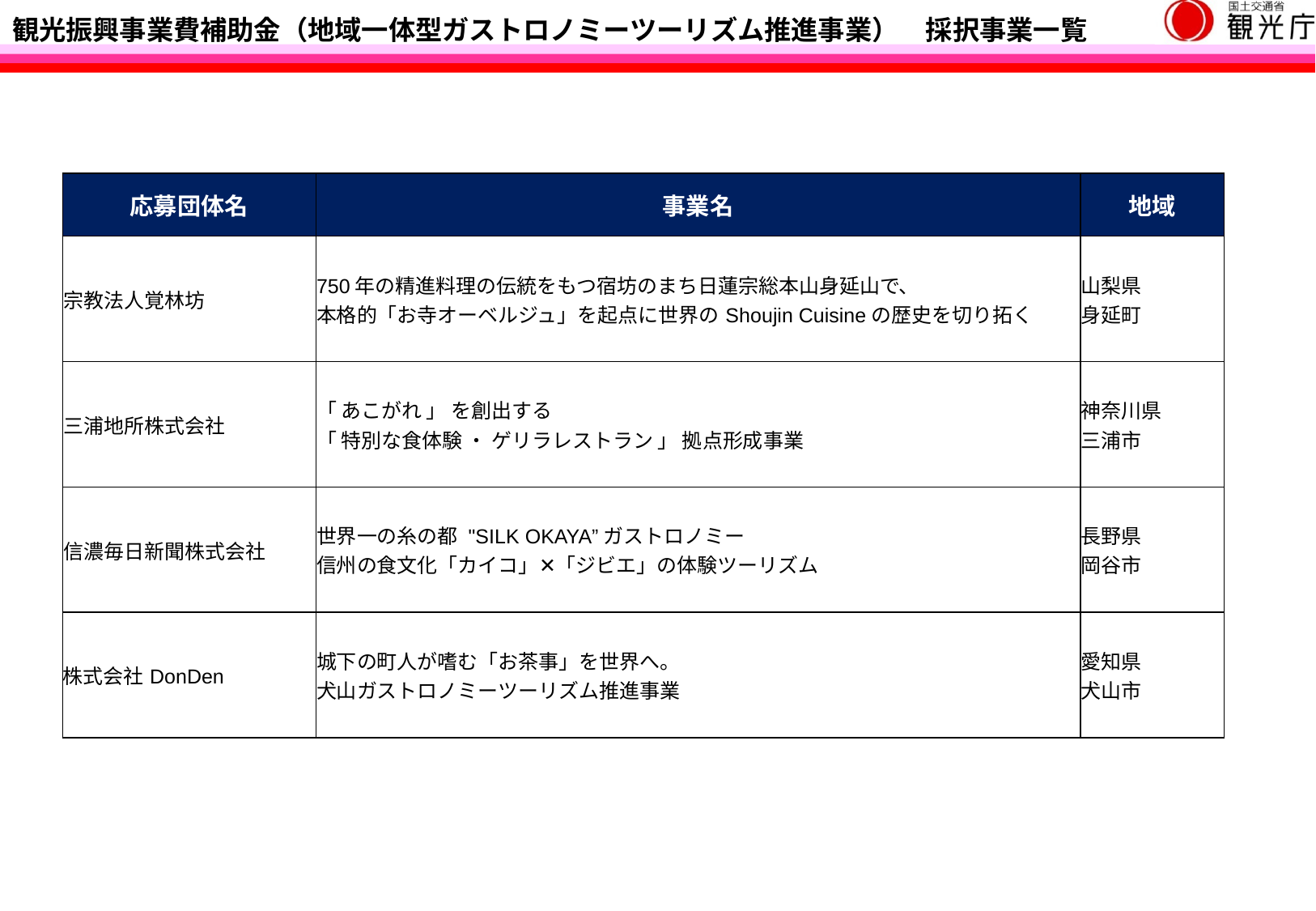

観光振興事業費補助金（地域一体型ガストロノミーツーリズム推進事業）　採択事業一覧
| 応募団体名 | 事業名 | 地域 |
| --- | --- | --- |
| 宗教法人覚林坊 | 750年の精進料理の伝統をもつ宿坊のまち日蓮宗総本山身延山で、 本格的「お寺オーベルジュ」を起点に世界のShoujin Cuisineの歴史を切り拓く | 山梨県 身延町 |
| 三浦地所株式会社 | 「 あこがれ 」 を創出する 「 特別な食体験 ・ ゲリラレストラン 」 拠点形成事業 | 神奈川県 三浦市 |
| 信濃毎日新聞株式会社 | 世界一の糸の都 "SILK OKAYA”ガストロノミー 信州の食文化「カイコ」✕「ジビエ」の体験ツーリズム | 長野県 岡谷市 |
| 株式会社DonDen | 城下の町人が嗜む「お茶事」を世界へ。 犬山ガストロノミーツーリズム推進事業 | 愛知県 犬山市 |